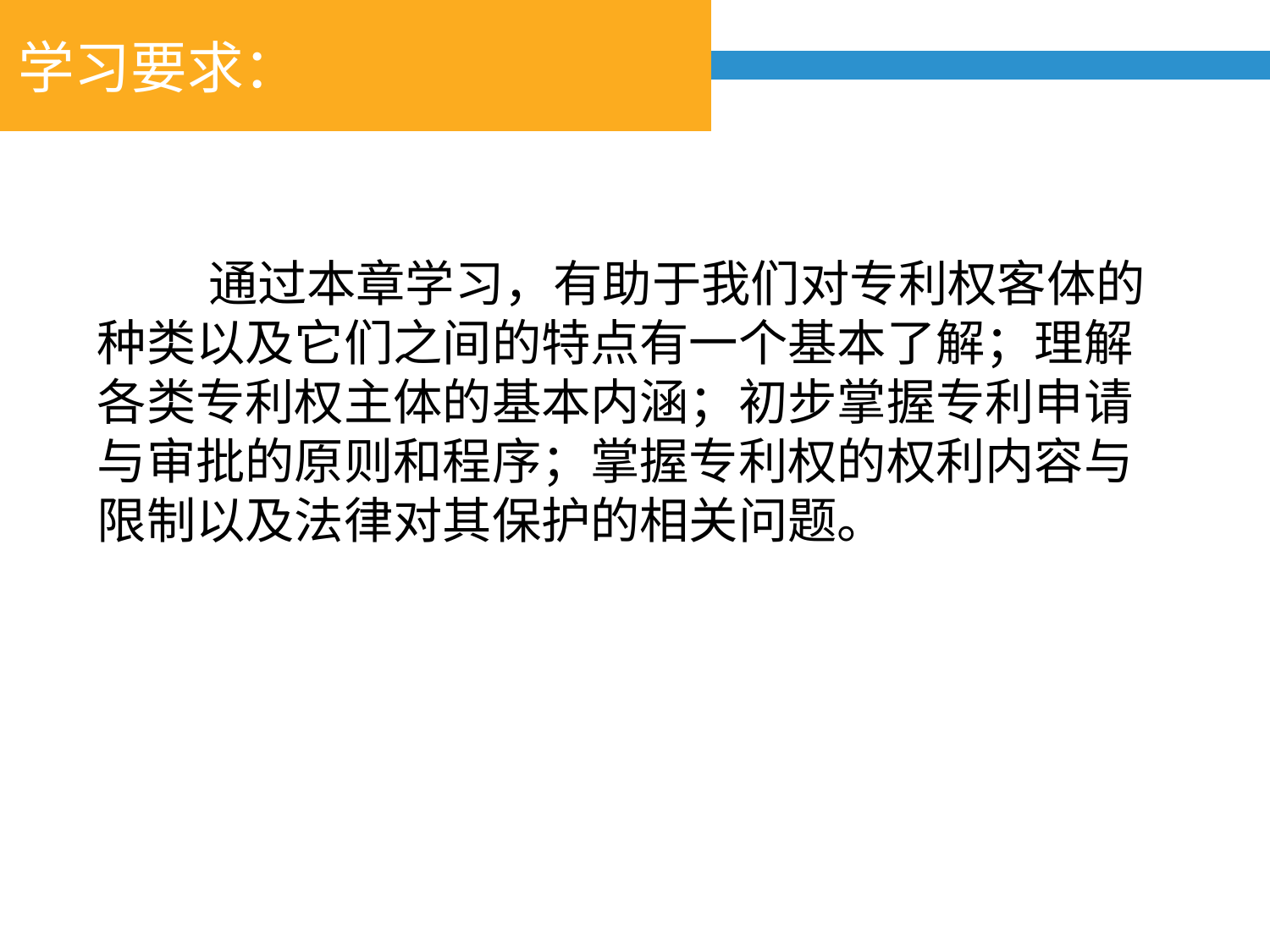

学习要求：
         通过本章学习，有助于我们对专利权客体的种类以及它们之间的特点有一个基本了解；理解各类专利权主体的基本内涵；初步掌握专利申请与审批的原则和程序；掌握专利权的权利内容与限制以及法律对其保护的相关问题。